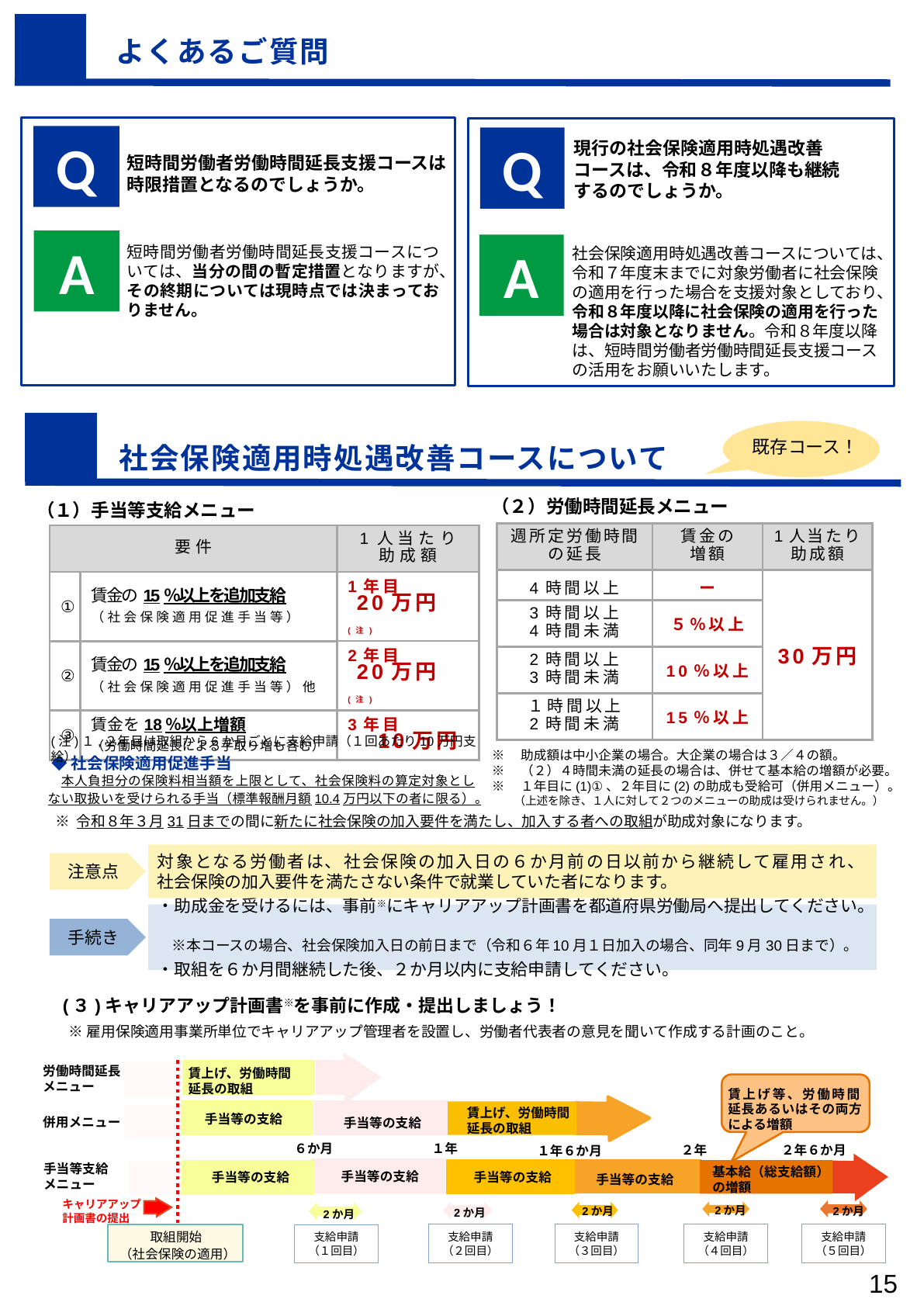

よくあるご質問

Q
A

短時間労働者労働時間延長支援コースは時限措置となるのでしょうか。
短時間労働者労働時間延長支援コースについては、当分の間の暫定措置となりますが、その終期については現時点では決まっておりません。

Q
A

現行の社会保険適用時処遇改善コースは、令和８年度以降も継続するのでしょうか。
社会保険適用時処遇改善コースについては、令和７年度末までに対象労働者に社会保険の適用を行った場合を支援対象としており、令和８年度以降に社会保険の適用を行った場合は対象となりません。令和８年度以降は、短時間労働者労働時間延長支援コースの活用をお願いいたします。

既存コース！
社会保険適用時処遇改善コースについて

（１）手当等支給メニュー
（２）労働時間延長メニュー
| 週所定労働時間 の延長 | 賃金の 増額 | 1人当たり 助成額 |
| --- | --- | --- |
| 4時間以上 | ー | 30万円 |
| 3時間以上 4時間未満 | ５％以上 | 40万円 |
| 2時間以上 3時間未満 | 10％以上 |  |
| １時間以上 2時間未満 | 15％以上 |  |
| 要件 |  | 1人当たり 助成額 |
| --- | --- | --- |
| ① | 賃金の15％以上を追加支給 （社会保険適用促進手当等） | 1年目　 20万円(注) |
| ② | 賃金の15％以上を追加支給 （社会保険適用促進手当等）他 | 2年目　 20万円(注) |
| ③ | 賃金を18％以上増額 （労働時間延長による手取り増も含む） | 3年目　 　10万円 |
(注)１,２年目は取組から6か月ごとに支給申請（１回あたり10万円支給）
※　助成額は中小企業の場合。大企業の場合は３／４の額。
※　（２）４時間未満の延長の場合は、併せて基本給の増額が必要。
※　１年目に(1)①、２年目に(2)の助成も受給可（併用メニュー）。
　　（上述を除き、１人に対して２つのメニューの助成は受けられません。）
◆社会保険適用促進手当
　本人負担分の保険料相当額を上限として、社会保険料の算定対象としない取扱いを受けられる手当（標準報酬月額10.4万円以下の者に限る）。
※ 令和８年３月31日までの間に新たに社会保険の加入要件を満たし、加入する者への取組が助成対象になります。
対象となる労働者は、社会保険の加入日の６か月前の日以前から継続して雇用され、
社会保険の加入要件を満たさない条件で就業していた者になります。
注意点
・助成金を受けるには、事前※にキャリアアップ計画書を都道府県労働局へ提出してください。
　※本コースの場合、社会保険加入日の前日まで（令和６年10月１日加入の場合、同年9月30日まで）。
・取組を６か月間継続した後、２か月以内に支給申請してください。
手続き
(３)キャリアアップ計画書※を事前に作成・提出しましょう！
※雇用保険適用事業所単位でキャリアアップ管理者を設置し、労働者代表者の意見を聞いて作成する計画のこと。

労働時間延長
メニュー
賃上げ、労働時間
延長の取組

賃上げ等、労働時間
延長あるいはその両方による増額

併用メニュー
２年
２年６か月
１年６か月
手当等支給
メニュー
キャリアアップ
計画書の提出
　2か月
　2か月
　2か月
　2か月
　2か月
取組開始

（社会保険の適用）
支給申請
（２回目）
支給申請
（３回目）
支給申請
（４回目）
支給申請
（５回目）
支給申請
（１回目）

賃上げ、労働時間
延長の取組

手当等の支給
手当等の支給
６か月
１年

基本給（総支給額）の増額

手当等の支給
手当等の支給
手当等の支給
手当等の支給

15
10